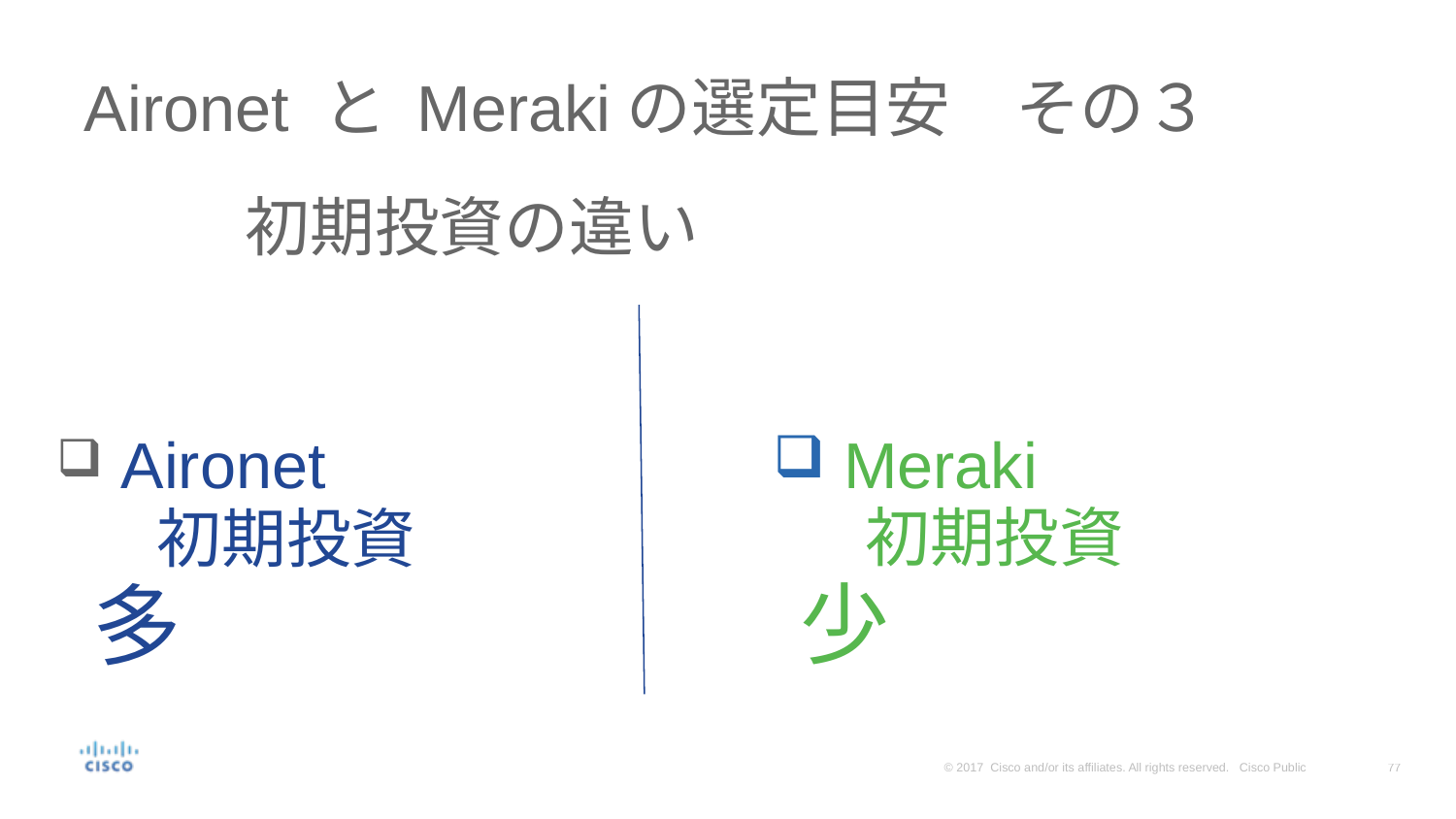

# Aironet と Merakiの選定目安　その３
初期投資の違い

 Aironet
　初期投資　多
 Meraki
　初期投資　少